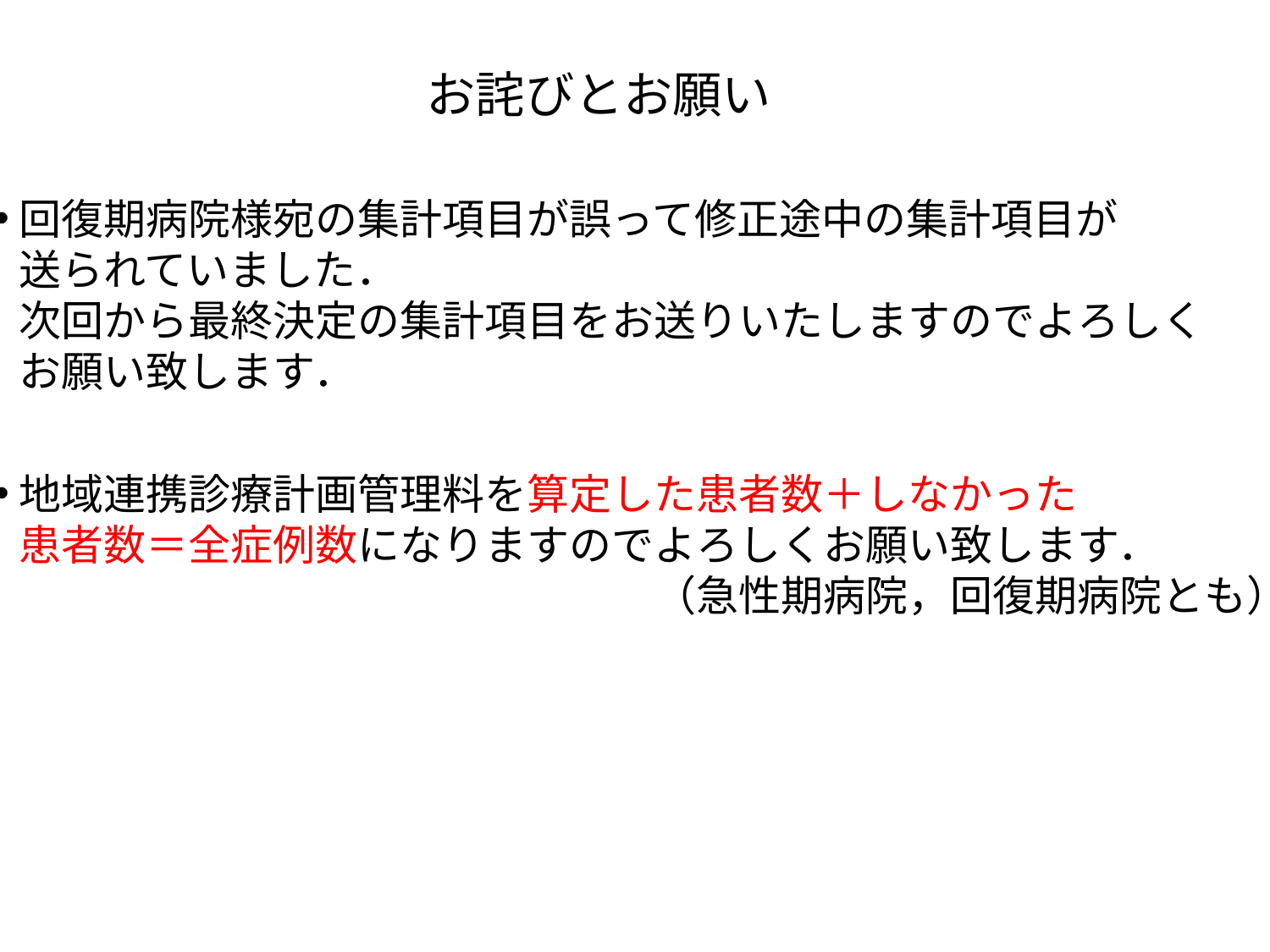

お詫びとお願い
回復期病院様宛の集計項目が誤って修正途中の集計項目が
送られていました．
次回から最終決定の集計項目をお送りいたしますのでよろしく
お願い致します．
地域連携診療計画管理料を算定した患者数＋しなかった
患者数＝全症例数になりますのでよろしくお願い致します．
　　　　　　　　　　　　　　　（急性期病院，回復期病院とも）